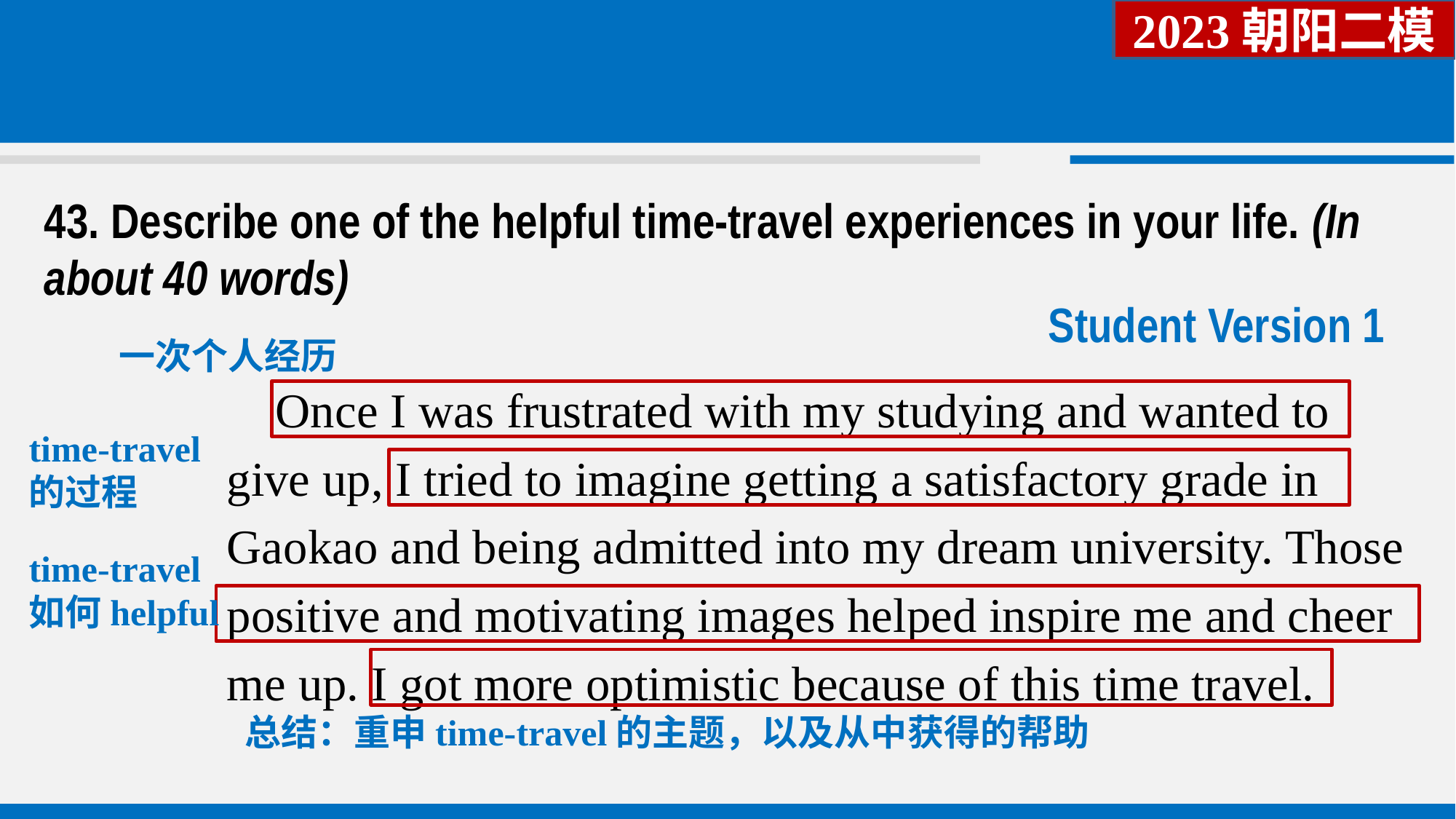

2023朝阳二模
43. Describe one of the helpful time-travel experiences in your life. (In about 40 words)
Student Version 1
一次个人经历
    Once I was frustrated with my studying and wanted to give up, I tried to imagine getting a satisfactory grade in Gaokao and being admitted into my dream university. Those positive and motivating images helped inspire me and cheer me up. I got more optimistic because of this time travel.

time-travel的过程

time-travel如何helpful

总结：重申time-travel的主题，以及从中获得的帮助